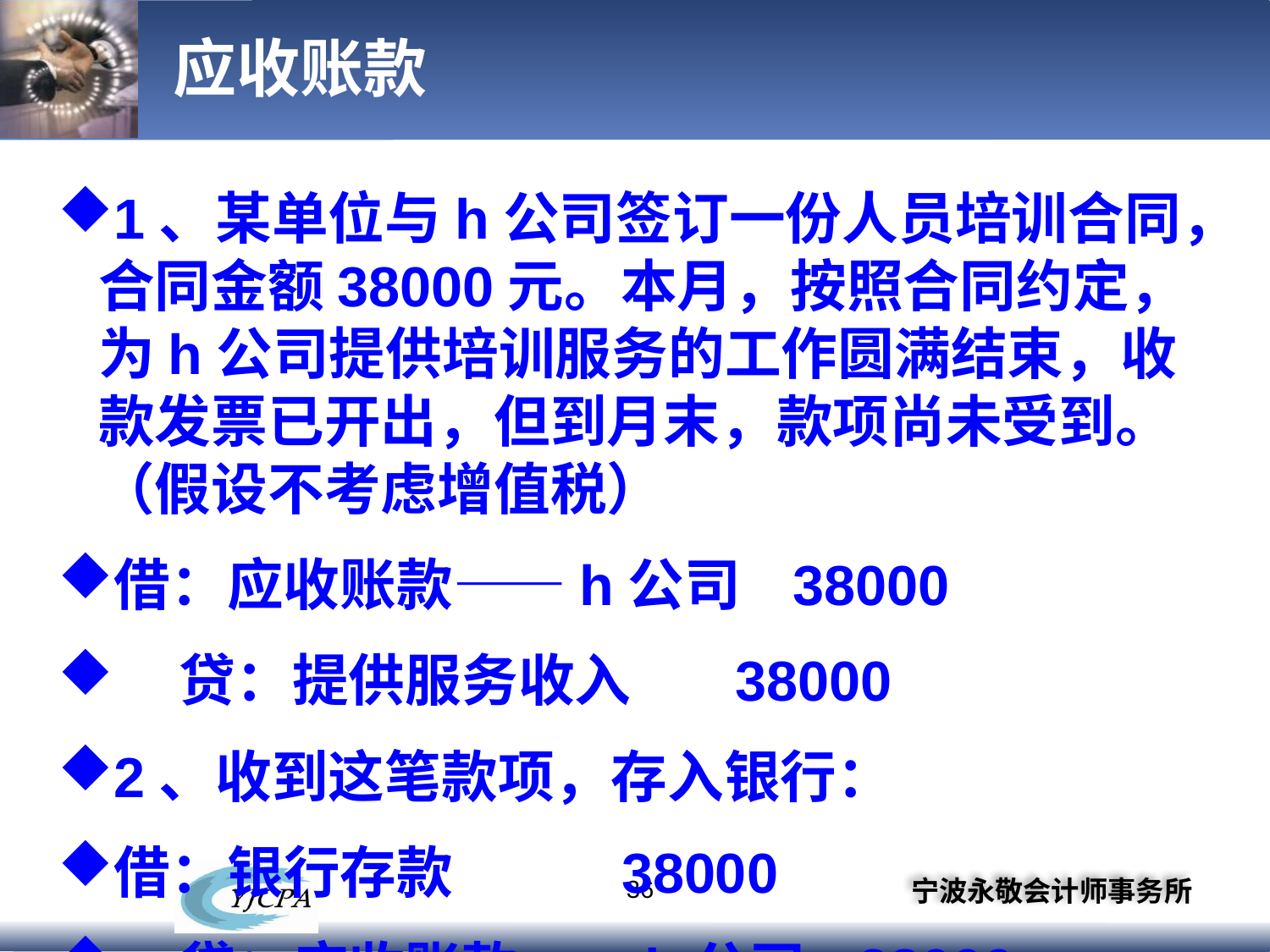

# 应收账款
1、某单位与h公司签订一份人员培训合同，合同金额38000元。本月，按照合同约定，为h公司提供培训服务的工作圆满结束，收款发票已开出，但到月末，款项尚未受到。（假设不考虑增值税）
借：应收账款——h公司   38000
    贷：提供服务收入       38000
2、收到这笔款项，存入银行：
借：银行存款            38000
    贷：应收账款——h公司   38000